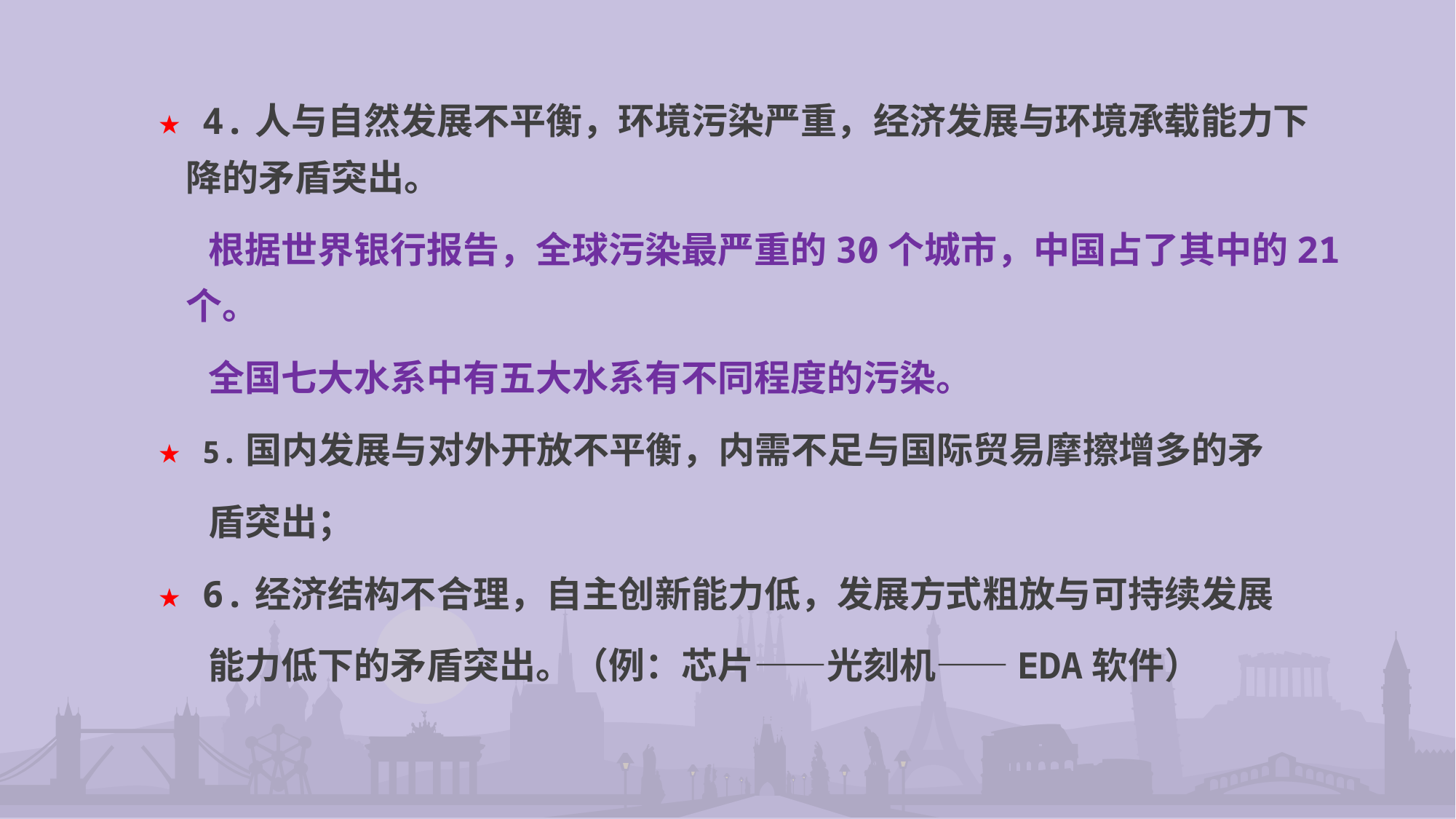

★ 4.人与自然发展不平衡，环境污染严重，经济发展与环境承载能力下降的矛盾突出。
     根据世界银行报告，全球污染最严重的30个城市，中国占了其中的21个。
     全国七大水系中有五大水系有不同程度的污染。
★ 5.国内发展与对外开放不平衡，内需不足与国际贸易摩擦增多的矛
     盾突出；
★ 6.经济结构不合理，自主创新能力低，发展方式粗放与可持续发展
     能力低下的矛盾突出。（例：芯片——光刻机——EDA软件）